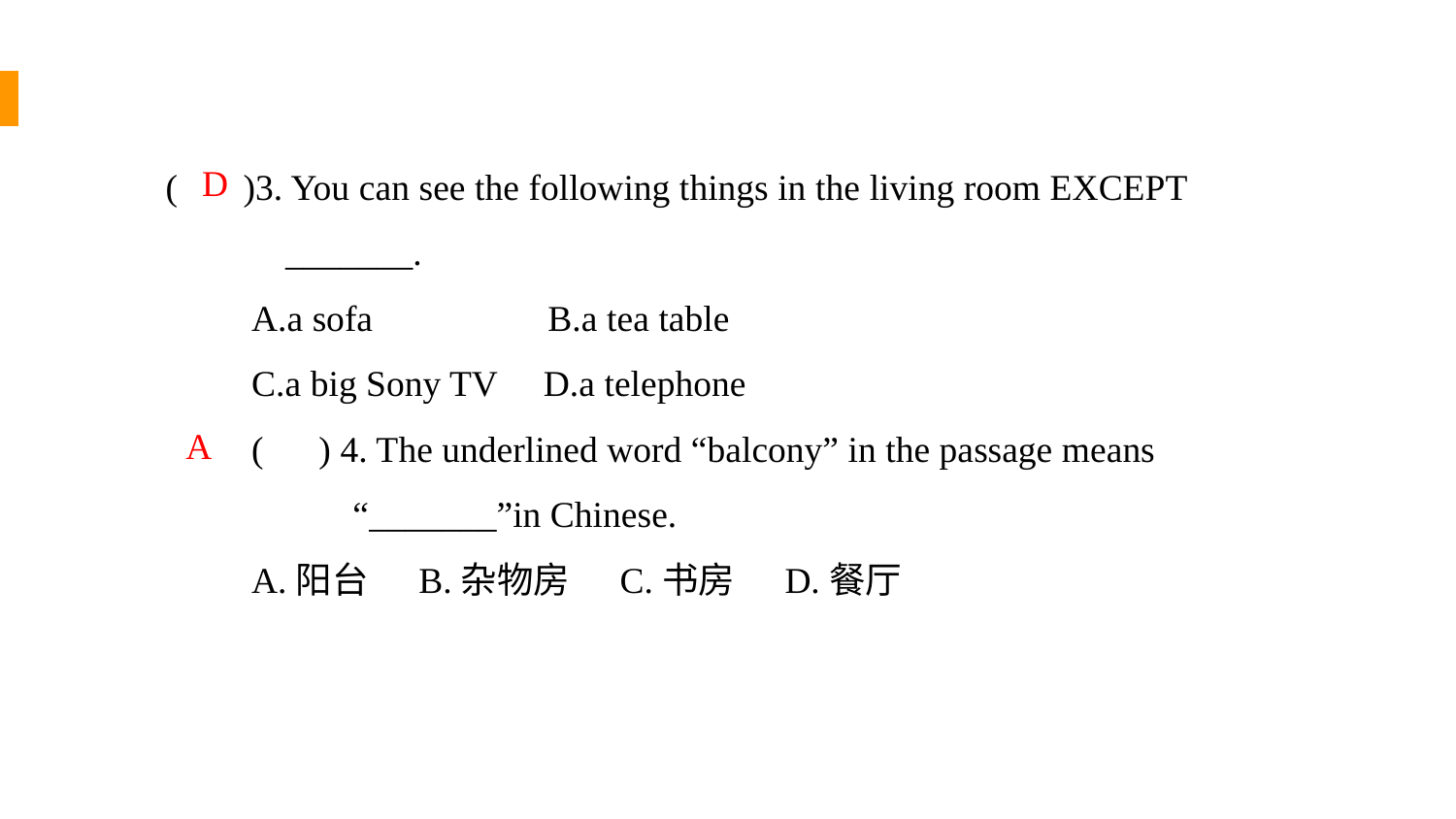

(       )3. You can see the following things in the living room EXCEPT
             _______.
A.a sofa                   B.a tea table
C.a big Sony TV     D.a telephone
(      ) 4. The underlined word “balcony” in the passage means
           “_______”in Chinese.
A.阳台     B.杂物房     C.书房     D.餐厅
D
A